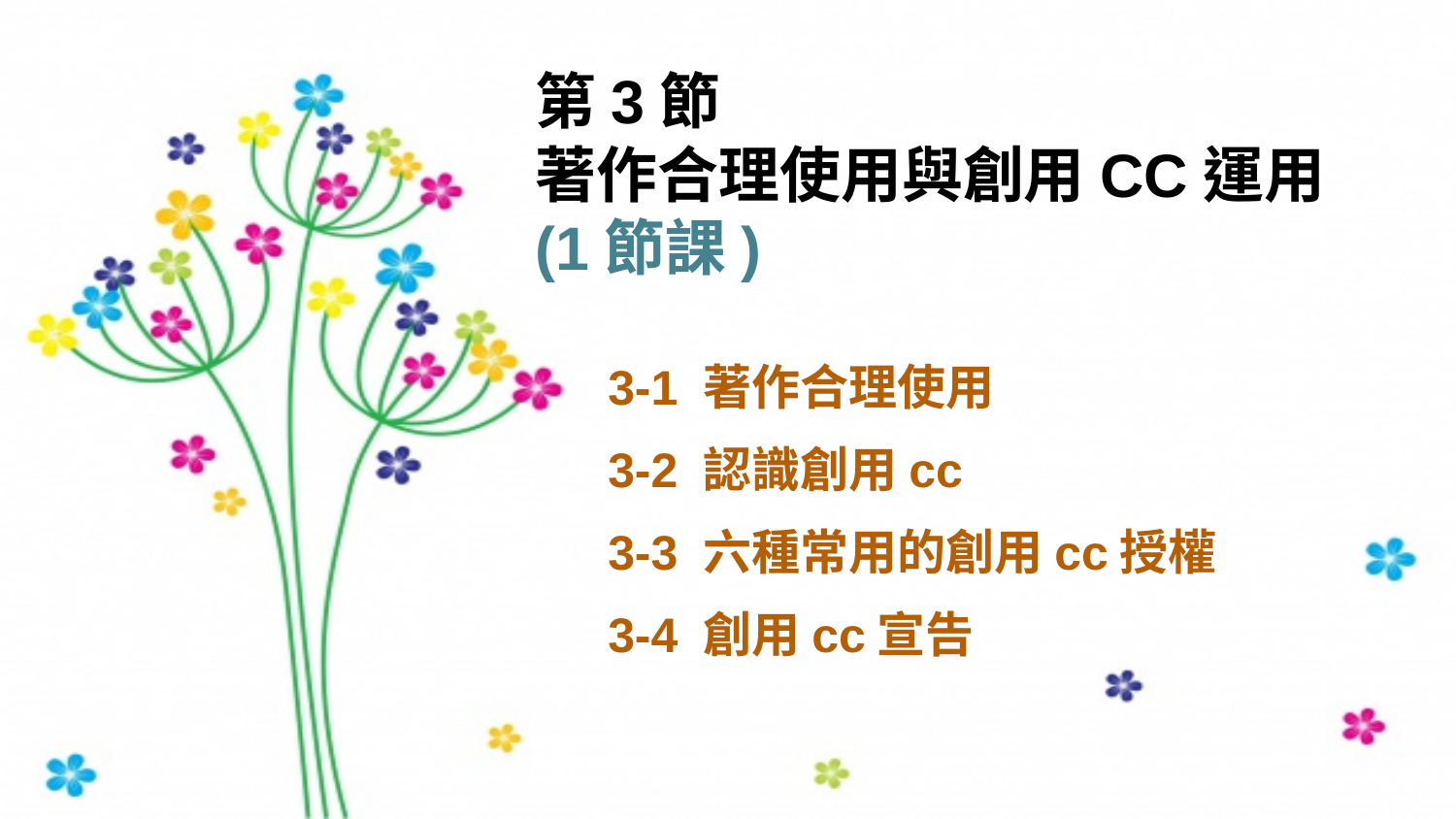

# 第3節
著作合理使用與創用CC運用     (1節課)
3-1 著作合理使用
3-2 認識創用cc
3-3 六種常用的創用cc授權
3-4 創用cc宣告